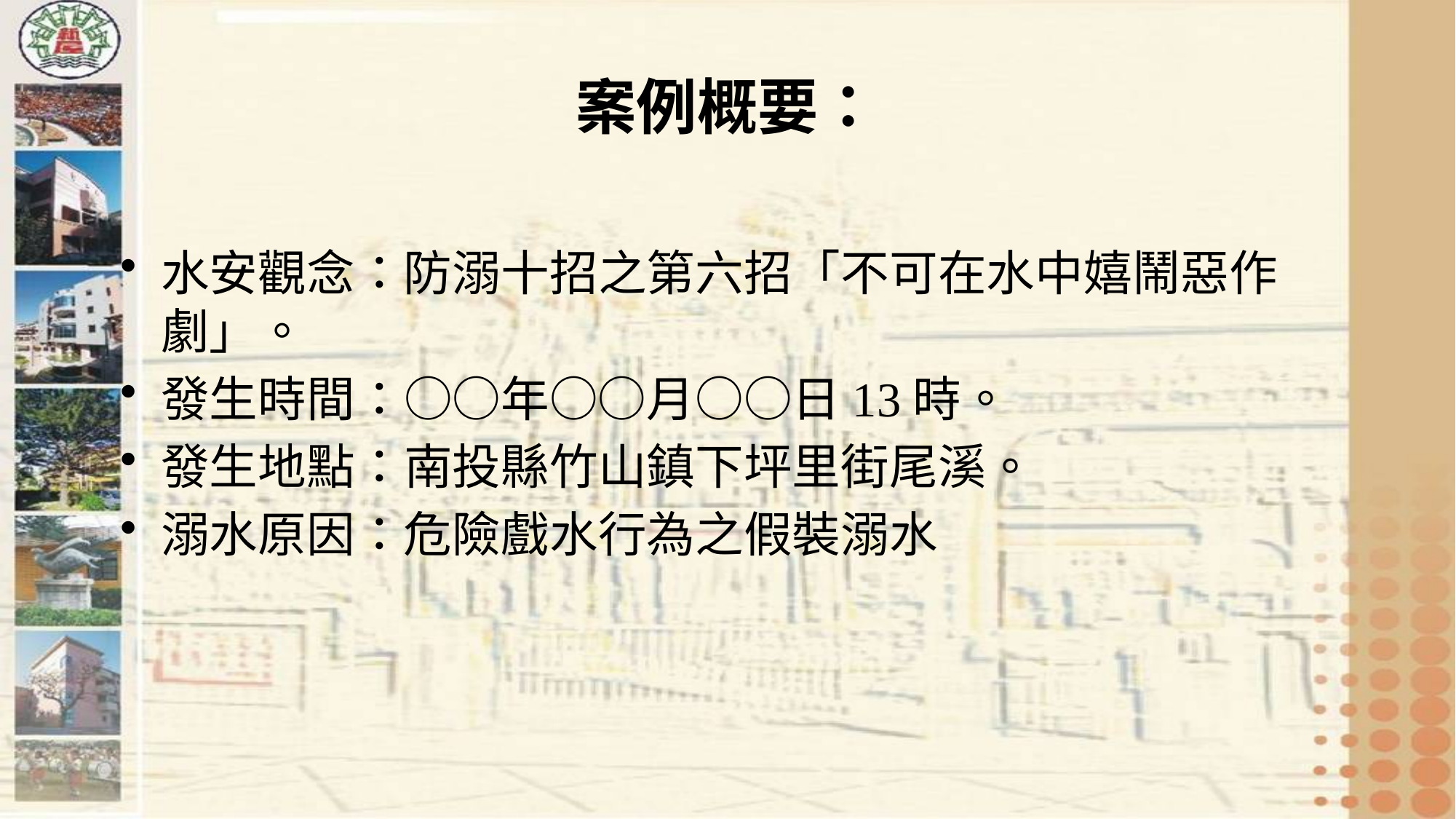

# 案例概要：
水安觀念：防溺十招之第六招「不可在水中嬉鬧惡作劇」。
發生時間：○○年○○月○○日13時。
發生地點：南投縣竹山鎮下坪里街尾溪。
溺水原因：危險戲水行為之假裝溺水